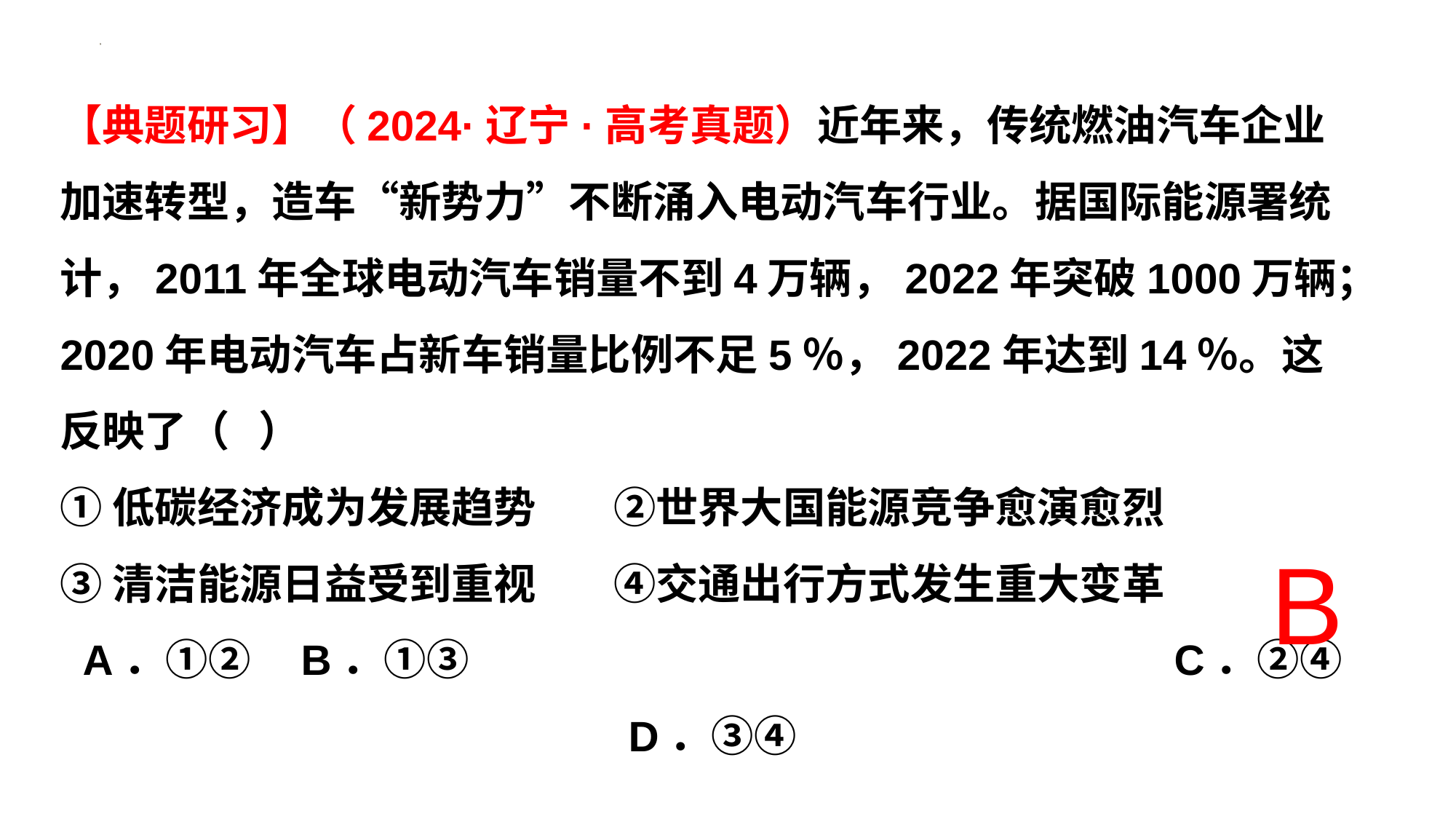

【典题研习】（2024·辽宁·高考真题）近年来，传统燃油汽车企业加速转型，造车“新势力”不断涌入电动汽车行业。据国际能源署统计，2011年全球电动汽车销量不到4万辆，2022年突破1000万辆；2020年电动汽车占新车销量比例不足5％，2022年达到14％。这反映了（   ）
①低碳经济成为发展趋势        ②世界大国能源竞争愈演愈烈
③清洁能源日益受到重视        ④交通出行方式发生重大变革
A．①②	B．①③							C．②④					D．③④
B